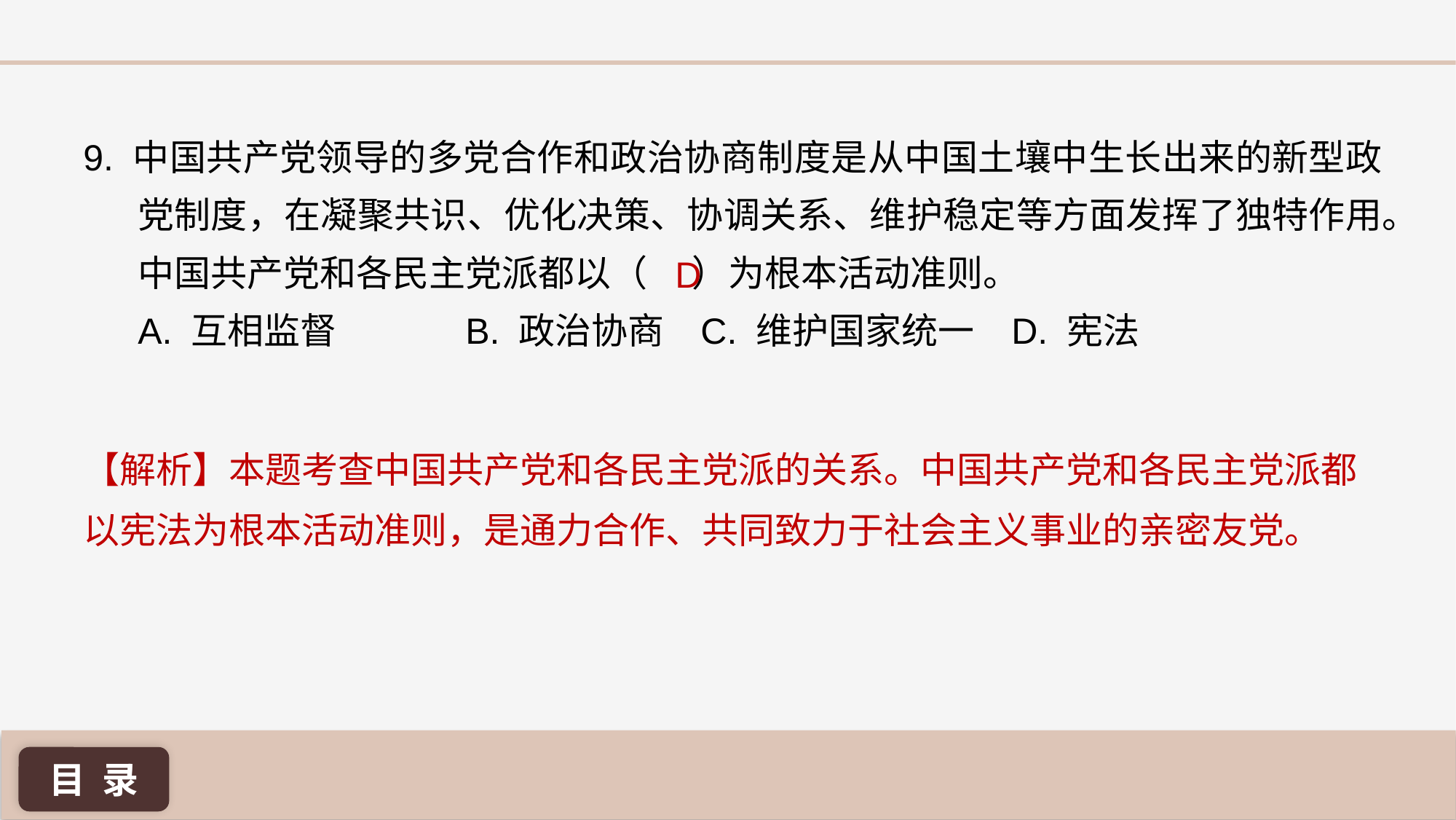

9. 中国共产党领导的多党合作和政治协商制度是从中国土壤中生长出来的新型政党制度，在凝聚共识、优化决策、协调关系、维护稳定等方面发挥了独特作用。中国共产党和各民主党派都以（	 ）为根本活动准则。
A. 互相监督 		B. 政治协商	 C. 维护国家统一 	D. 宪法
D
【解析】本题考查中国共产党和各民主党派的关系。中国共产党和各民主党派都以宪法为根本活动准则，是通力合作、共同致力于社会主义事业的亲密友党。